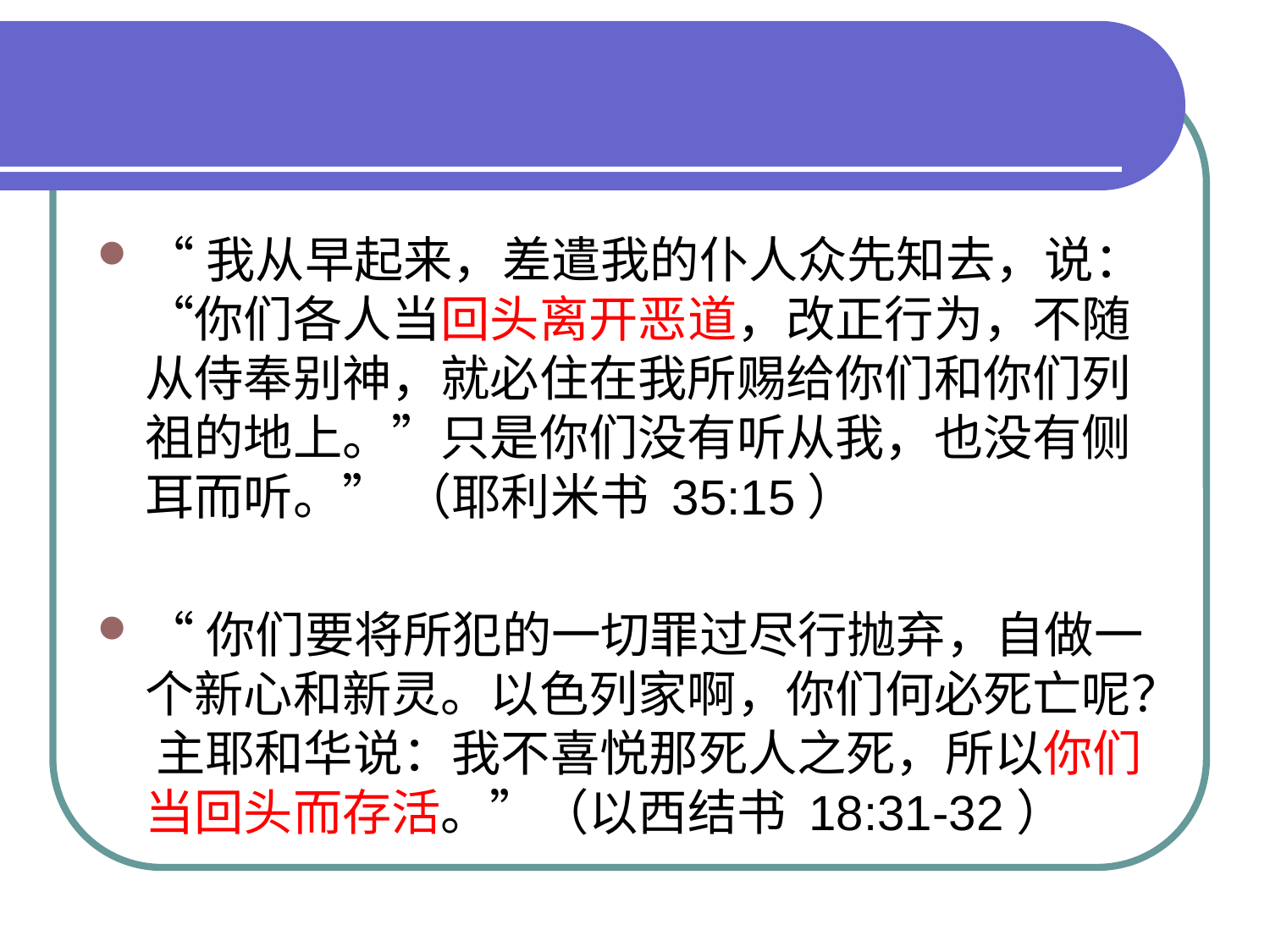

#
“我从早起来，差遣我的仆人众先知去，说：“你们各人当回头离开恶道，改正行为，不随从侍奉别神，就必住在我所赐给你们和你们列祖的地上。”只是你们没有听从我，也没有侧耳而听。” （耶利米书 35:15）

“你们要将所犯的一切罪过尽行抛弃，自做一个新心和新灵。以色列家啊，你们何必死亡呢？ 主耶和华说：我不喜悦那死人之死，所以你们当回头而存活。”（以西结书 18:31-32）